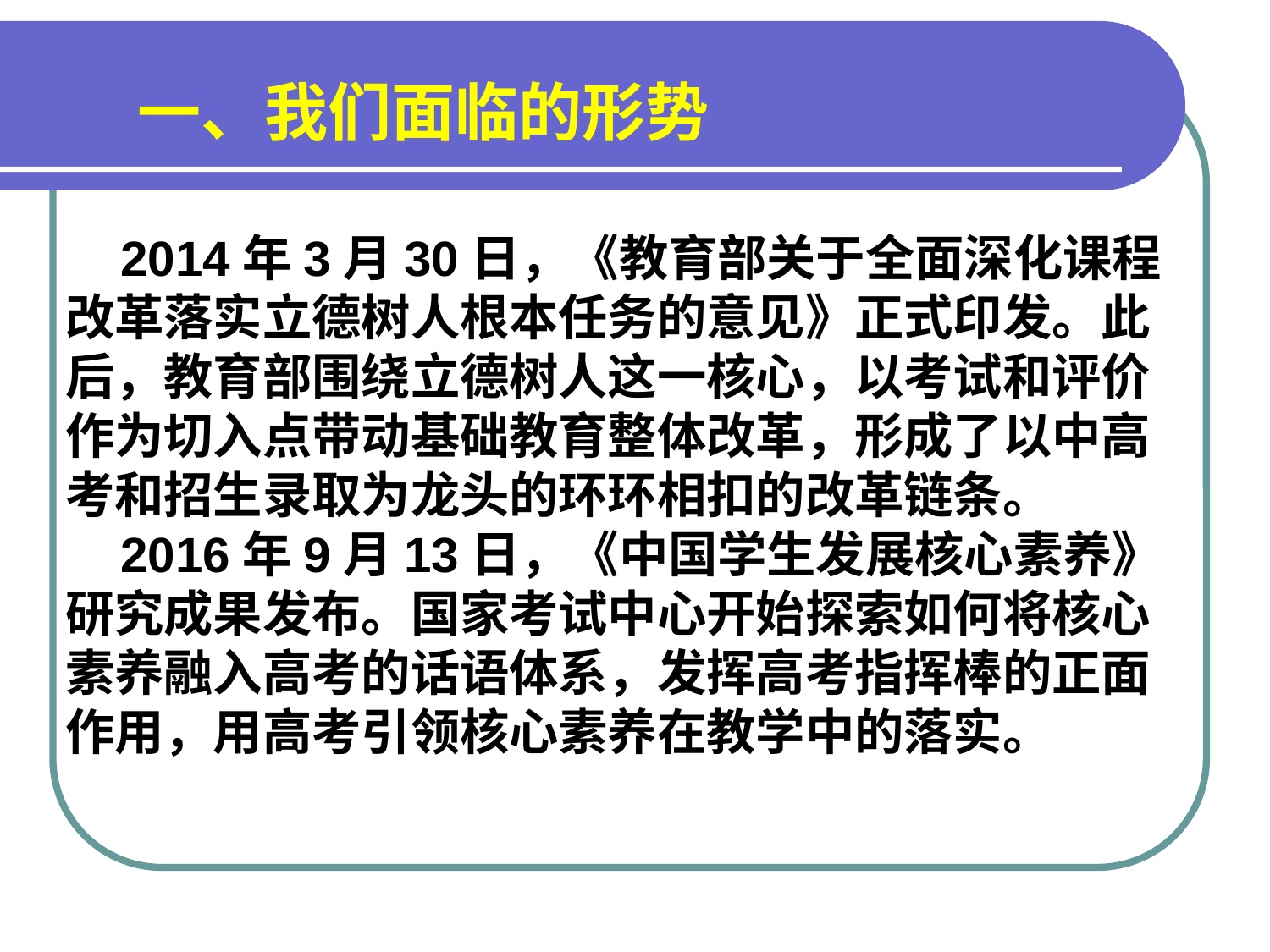

一、我们面临的形势
    2014年3月30日，《教育部关于全面深化课程改革落实立德树人根本任务的意见》正式印发。此后，教育部围绕立德树人这一核心，以考试和评价作为切入点带动基础教育整体改革，形成了以中高考和招生录取为龙头的环环相扣的改革链条。
    2016年9月13日，《中国学生发展核心素养》研究成果发布。国家考试中心开始探索如何将核心素养融入高考的话语体系，发挥高考指挥棒的正面作用，用高考引领核心素养在教学中的落实。